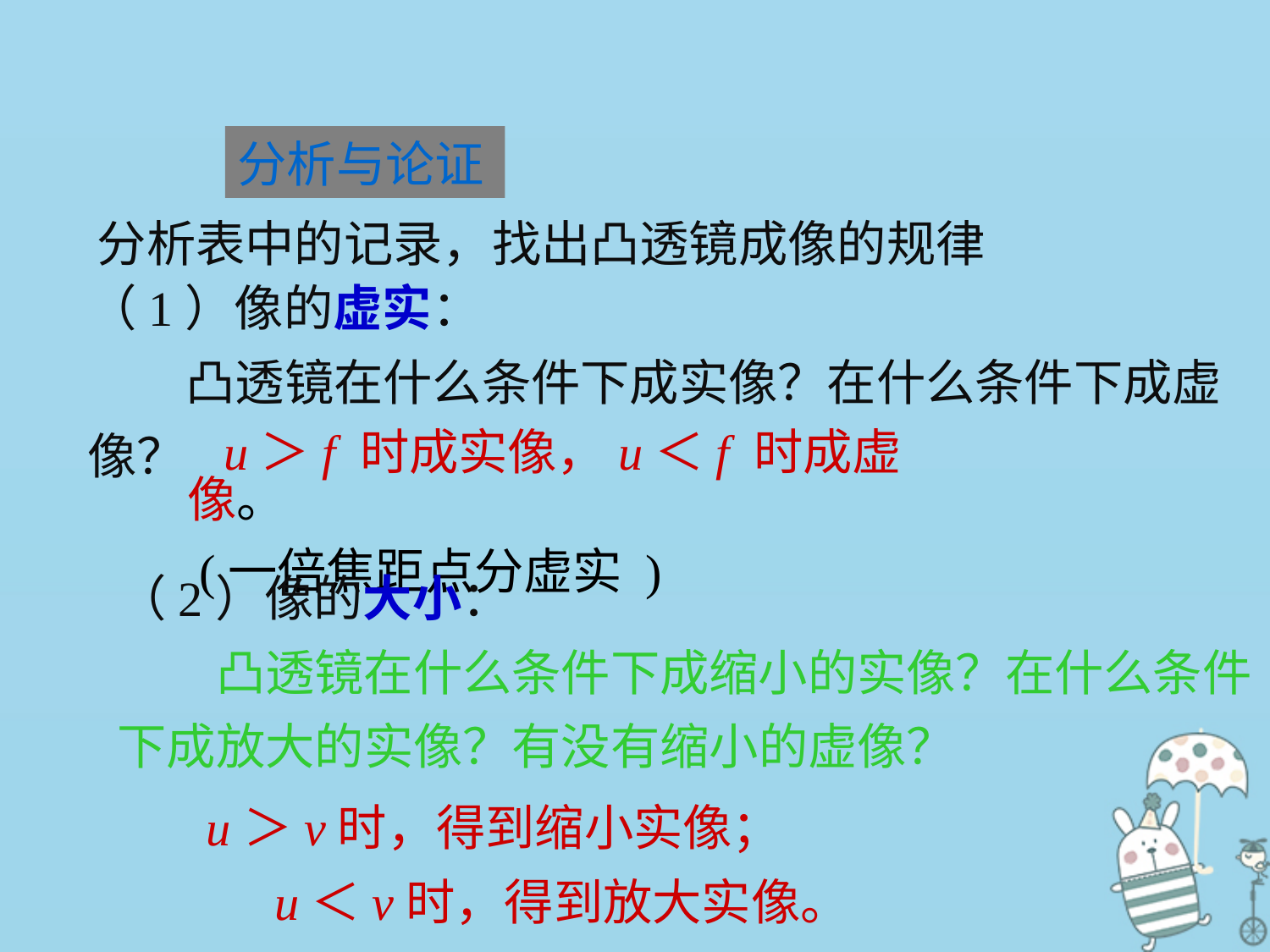

分析与论证
分析表中的记录，找出凸透镜成像的规律
（1）像的虚实：
　　凸透镜在什么条件下成实像？在什么条件下成虚像？
   u＞f 时成实像，u＜f 时成虚像。
 (一倍焦距点分虚实 )
（2）像的大小：
　　凸透镜在什么条件下成缩小的实像？在什么条件下成放大的实像？有没有缩小的虚像？
    u＞v时，得到缩小实像；
    　u＜v时，得到放大实像。